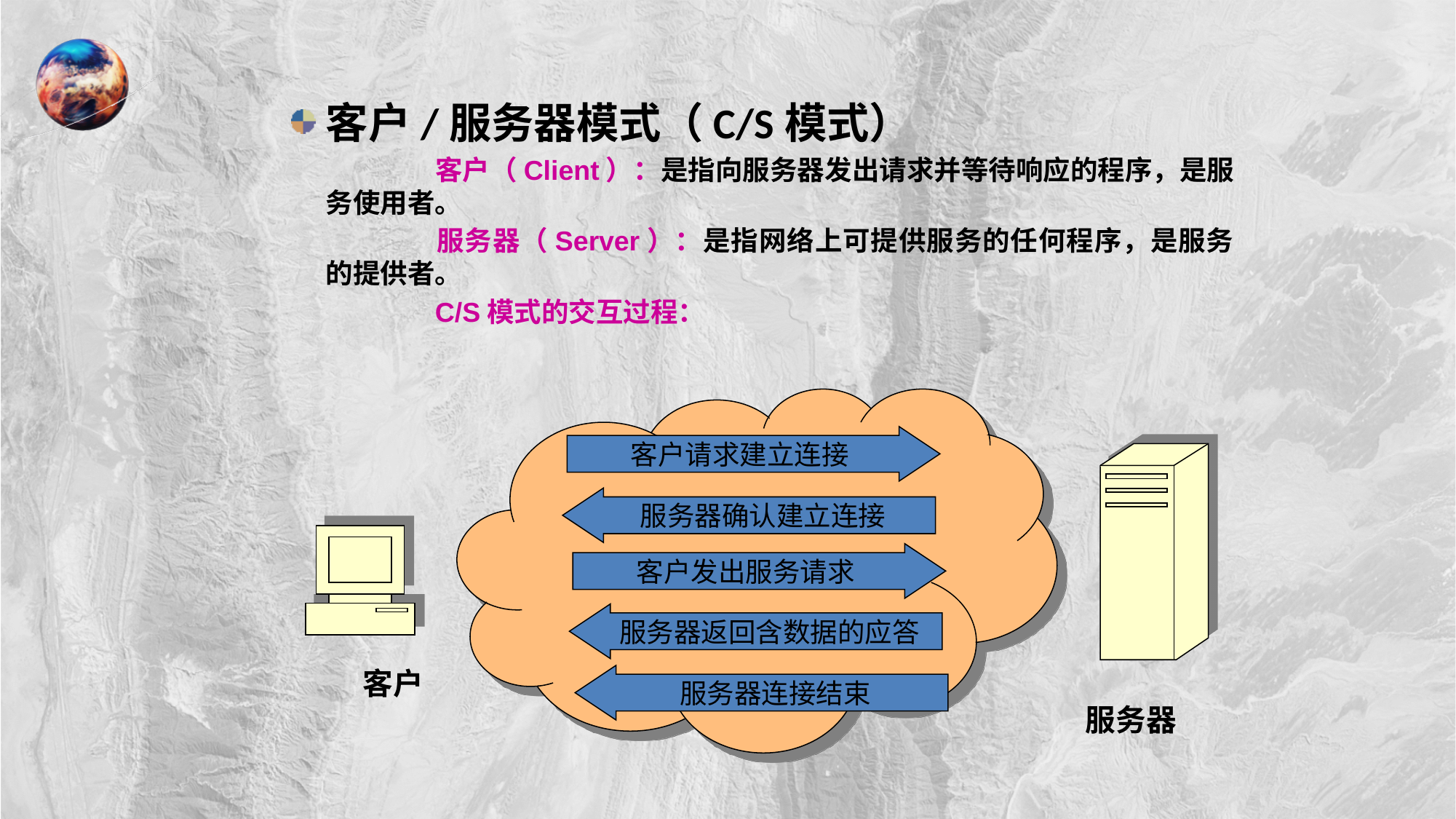

客户/服务器模式（C/S模式）
		客户（Client）：是指向服务器发出请求并等待响应的程序，是服务使用者。
		服务器（Server）：是指网络上可提供服务的任何程序，是服务的提供者。
		C/S模式的交互过程：

客户请求建立连接

服务器
服务器确认建立连接

客户
客户发出服务请求
服务器返回含数据的应答
服务器连接结束